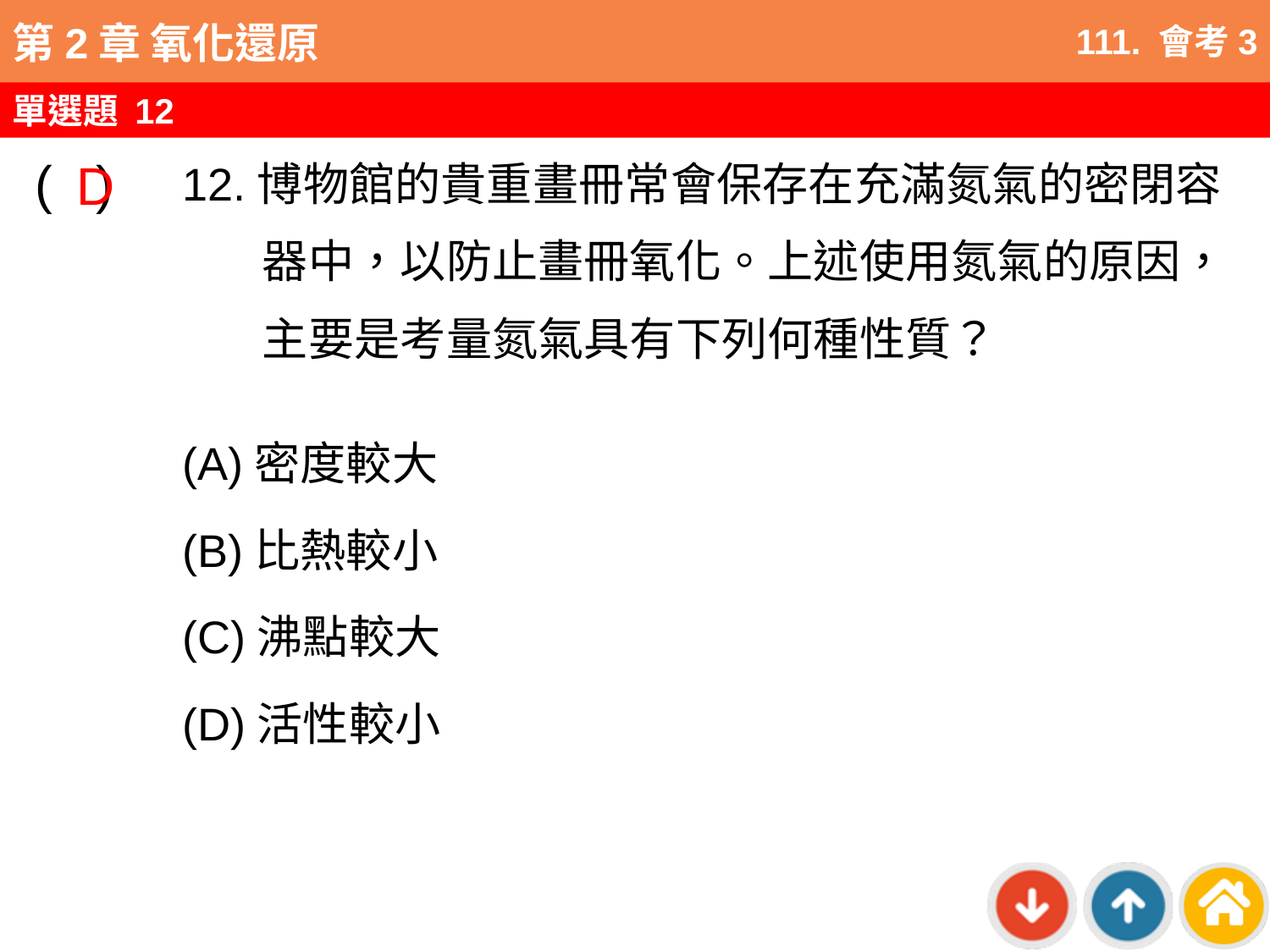

111. 會考3
單選題 12
D
12.博物館的貴重畫冊常會保存在充滿氮氣的密閉容器中，以防止畫冊氧化。上述使用氮氣的原因，主要是考量氮氣具有下列何種性質？
(   )
(A)密度較大
(B)比熱較小
(C)沸點較大
(D)活性較小